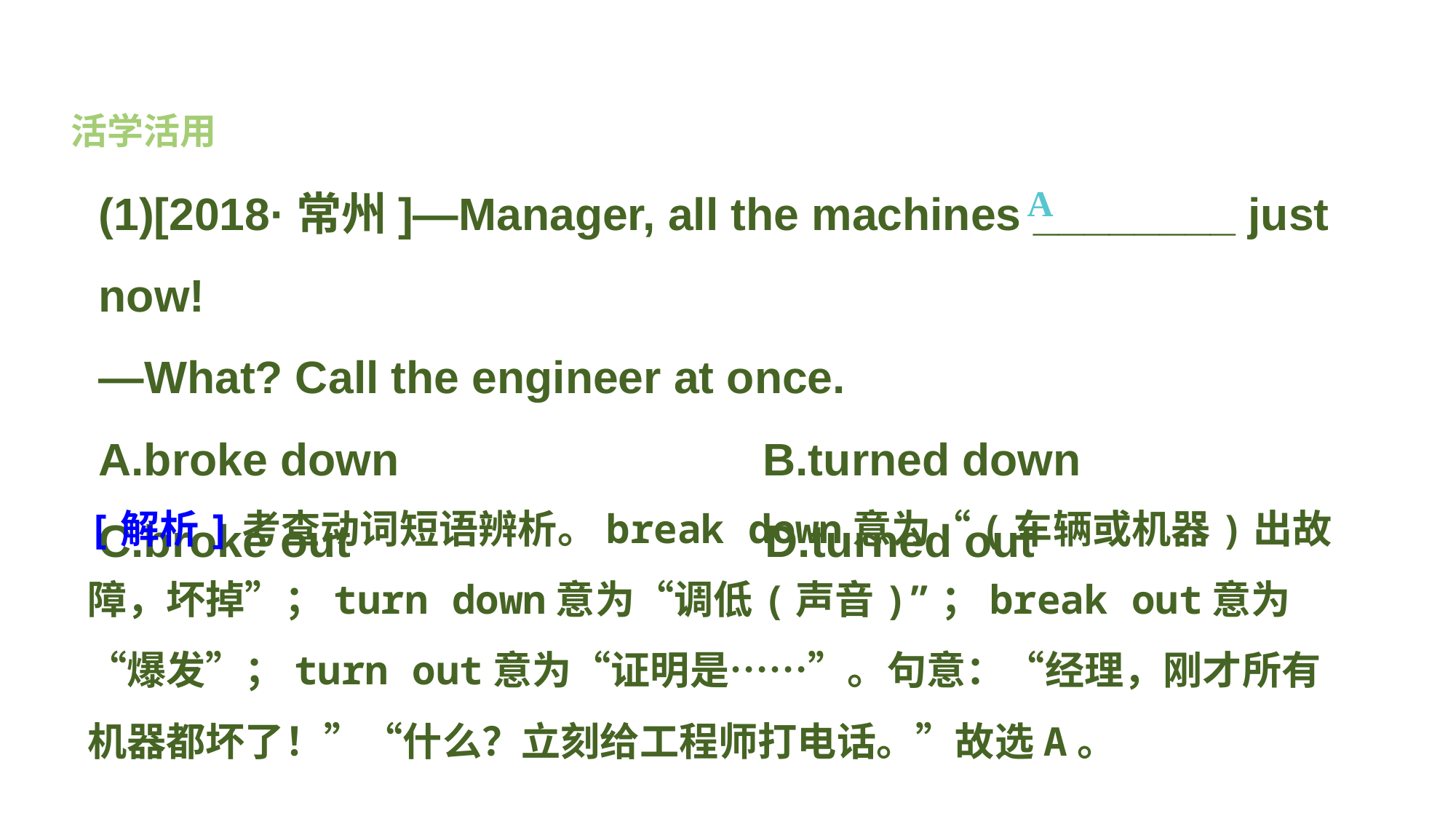

活学活用
(1)[2018·常州]—Manager, all the machines ________ just now!
—What? Call the engineer at once.
A.broke down                             B.turned down
C.broke out                                 D.turned out
A
[解析]考查动词短语辨析。break down意为“(车辆或机器)出故障，坏掉”；turn down意为“调低(声音)”；break out意为“爆发”；turn out意为“证明是……”。句意：“经理，刚才所有机器都坏了！”“什么？立刻给工程师打电话。”故选A。